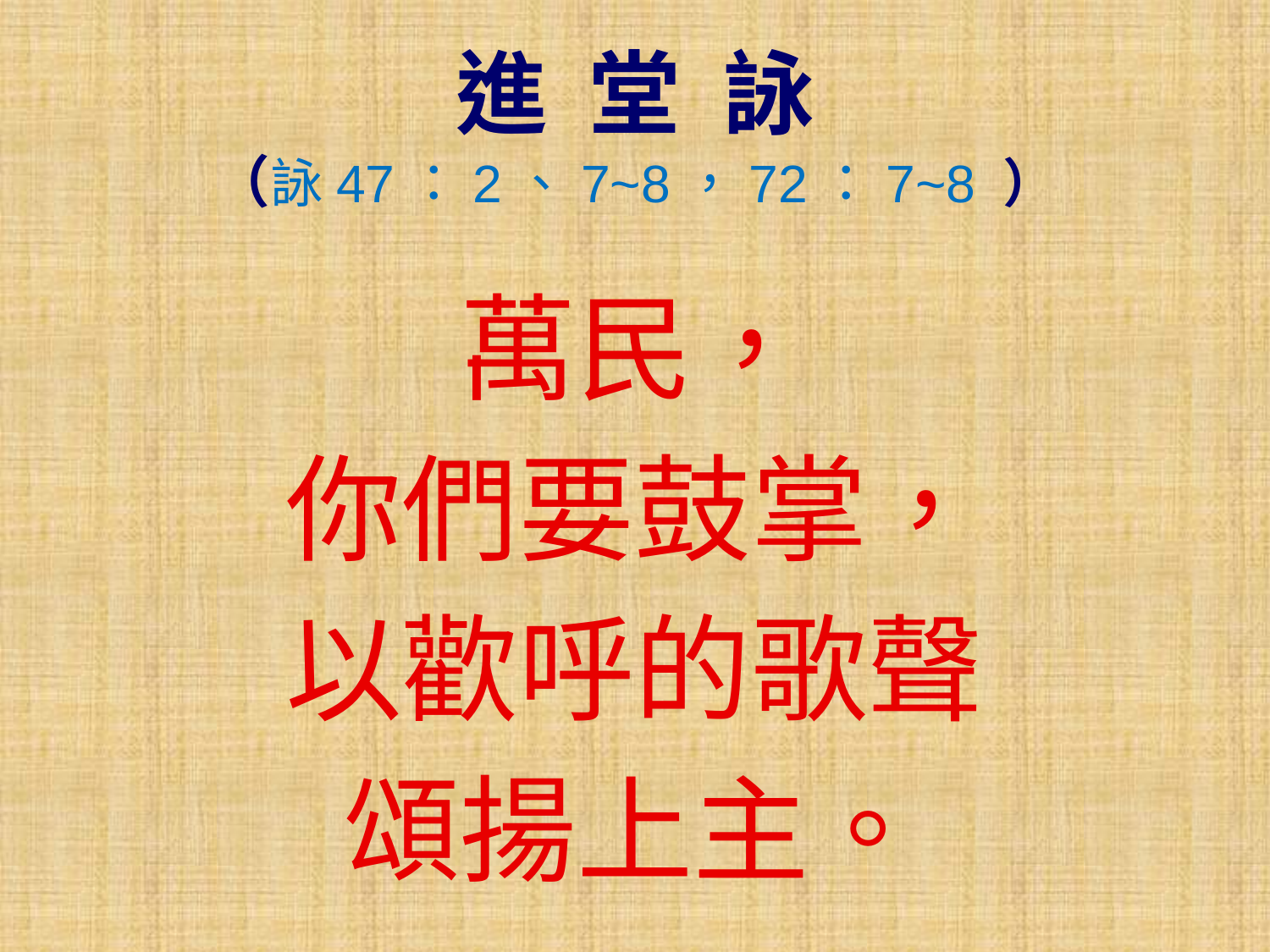

進  堂  詠
（詠47：2、7~8，72：7~8 ）

萬民，
你們要鼓掌，
以歡呼的歌聲
頌揚上主。